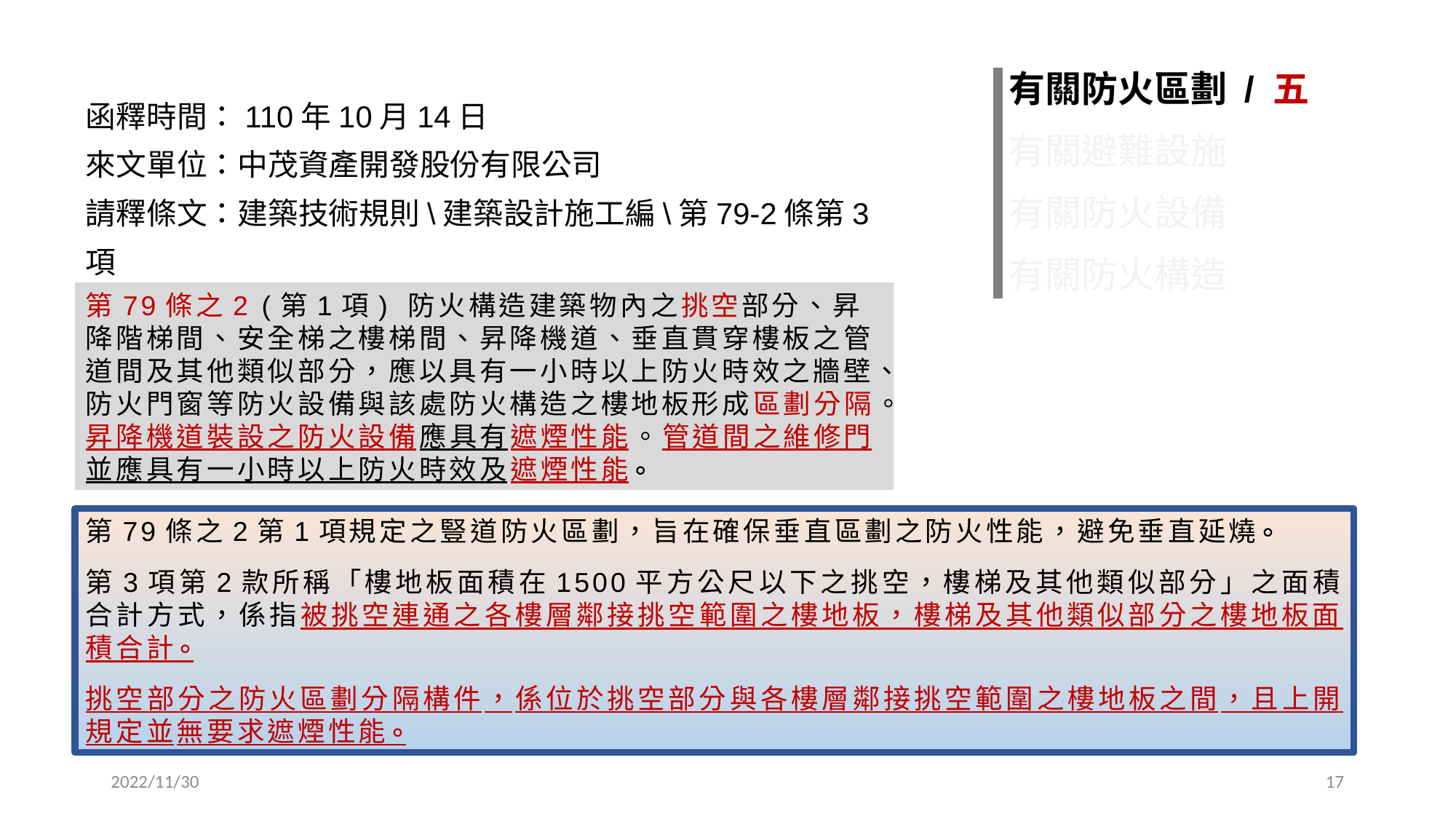

有關防火區劃 / 五
有關避難設施
有關防火設備
有關防火構造

函釋時間：110年10月14日
來文單位：中茂資產開發股份有限公司
請釋條文：建築技術規則\建築設計施工編\第79-2條第3項
請釋摘要：豎道區劃\建築物內挑空\區劃面積\遮煙性能
第79條之2 (第1項) 防火構造建築物內之挑空部分、昇降階梯間、安全梯之樓梯間、昇降機道、垂直貫穿樓板之管道間及其他類似部分，應以具有一小時以上防火時效之牆壁、防火門窗等防火設備與該處防火構造之樓地板形成區劃分隔。昇降機道裝設之防火設備應具有遮煙性能。管道間之維修門並應具有一小時以上防火時效及遮煙性能∘
第79條之2第1項規定之豎道防火區劃，旨在確保垂直區劃之防火性能，避免垂直延燒∘
第3項第2款所稱「樓地板面積在1500平方公尺以下之挑空，樓梯及其他類似部分」之面積合計方式，係指被挑空連通之各樓層鄰接挑空範圍之樓地板，樓梯及其他類似部分之樓地板面積合計∘
挑空部分之防火區劃分隔構件，係位於挑空部分與各樓層鄰接挑空範圍之樓地板之間，且上開規定並無要求遮煙性能∘
2022/11/30
17